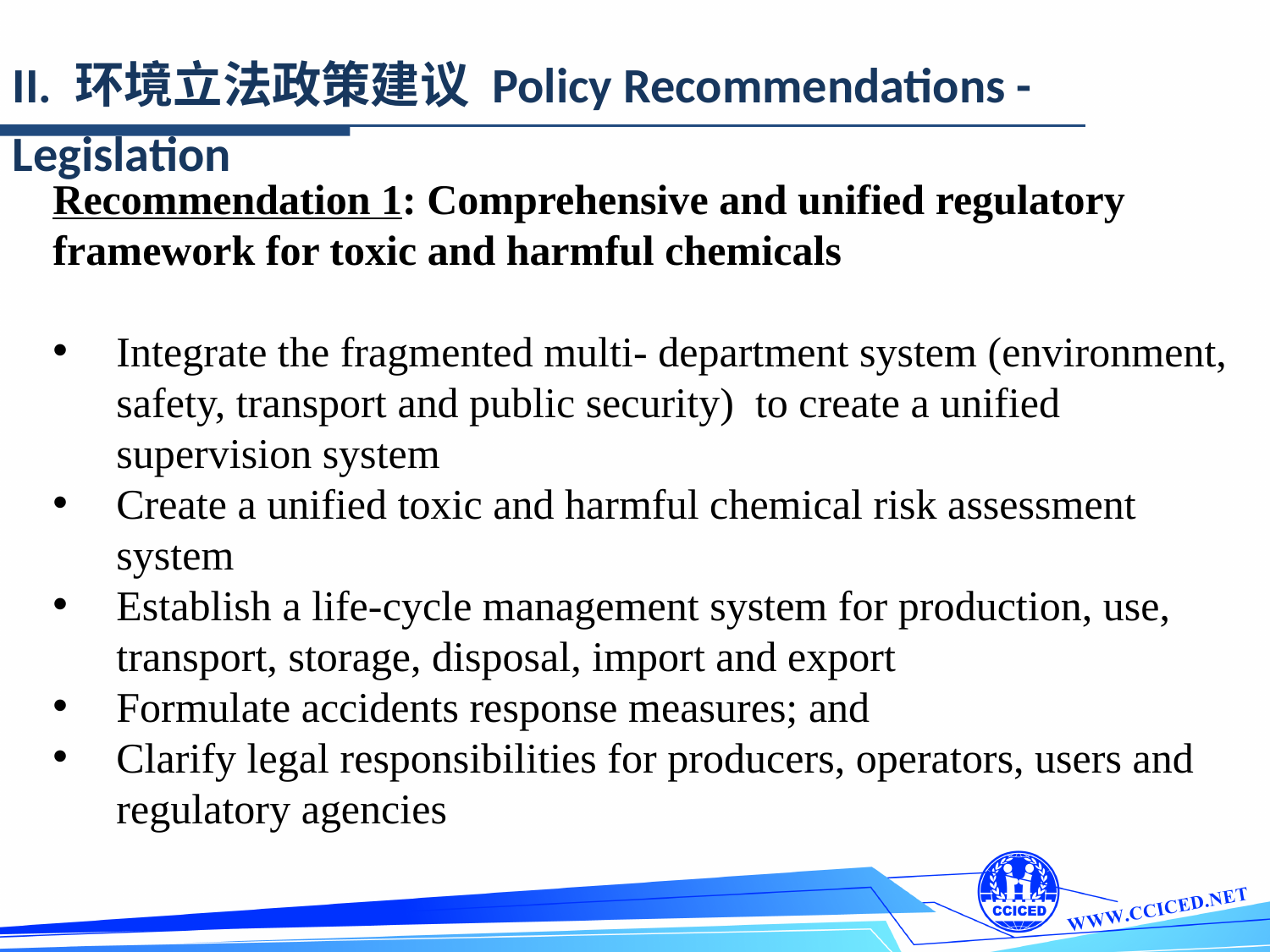

II. 环境立法政策建议 Policy Recommendations - Legislation
Recommendation 1: Comprehensive and unified regulatory framework for toxic and harmful chemicals

Integrate the fragmented multi- department system (environment, safety, transport and public security)  to create a unified supervision system
Create a unified toxic and harmful chemical risk assessment system
Establish a life-cycle management system for production, use, transport, storage, disposal, import and export
Formulate accidents response measures; and
Clarify legal responsibilities for producers, operators, users and regulatory agencies